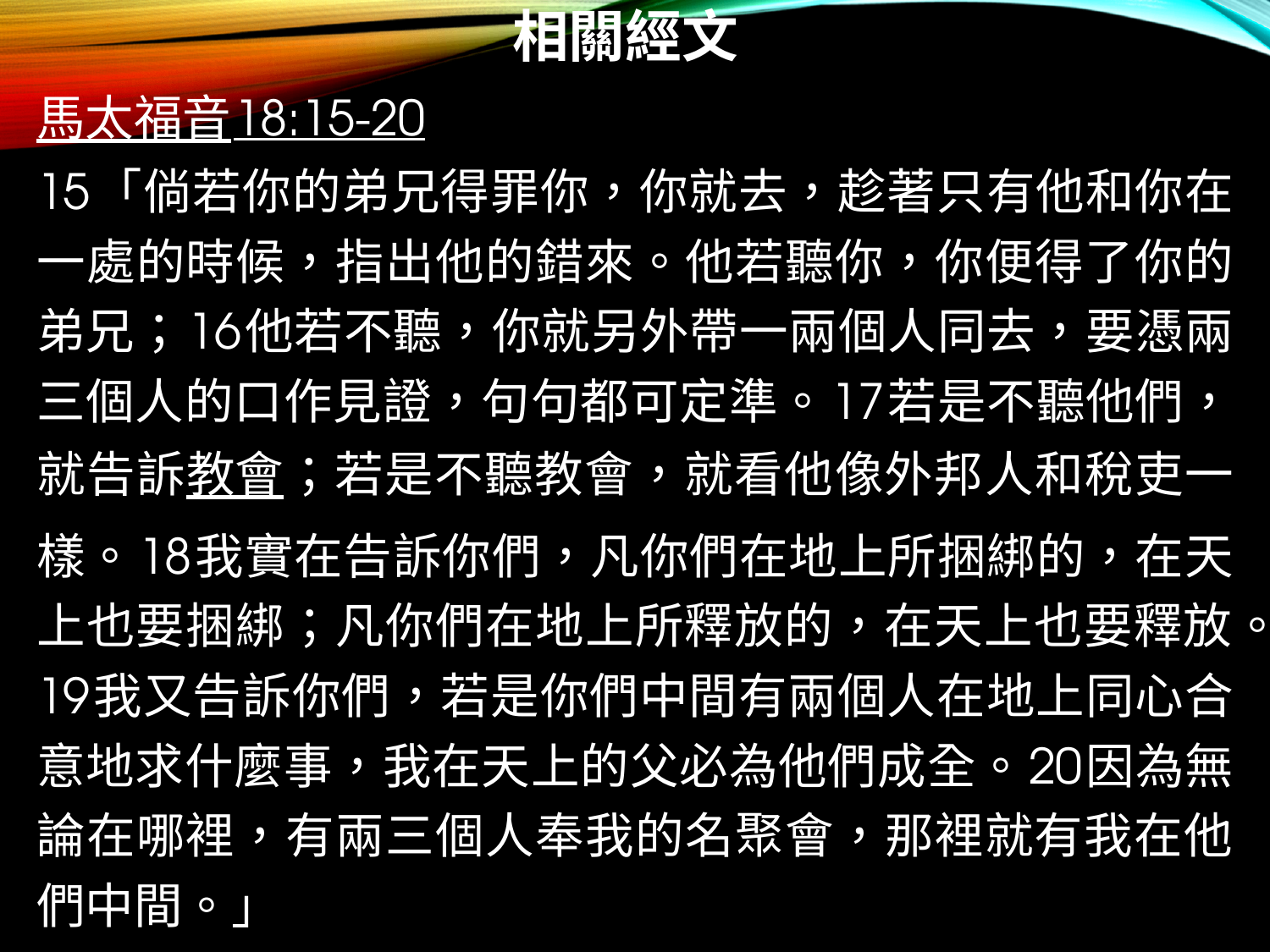

# 相關經文
馬太福音18:15-20
15「倘若你的弟兄得罪你，你就去，趁著只有他和你在一處的時候，指出他的錯來。他若聽你，你便得了你的弟兄；16他若不聽，你就另外帶一兩個人同去，要憑兩三個人的口作見證，句句都可定準。17若是不聽他們，就告訴教會；若是不聽教會，就看他像外邦人和稅吏一樣。18我實在告訴你們，凡你們在地上所捆綁的，在天上也要捆綁；凡你們在地上所釋放的，在天上也要釋放。19我又告訴你們，若是你們中間有兩個人在地上同心合意地求什麼事，我在天上的父必為他們成全。20因為無論在哪裡，有兩三個人奉我的名聚會，那裡就有我在他們中間。」